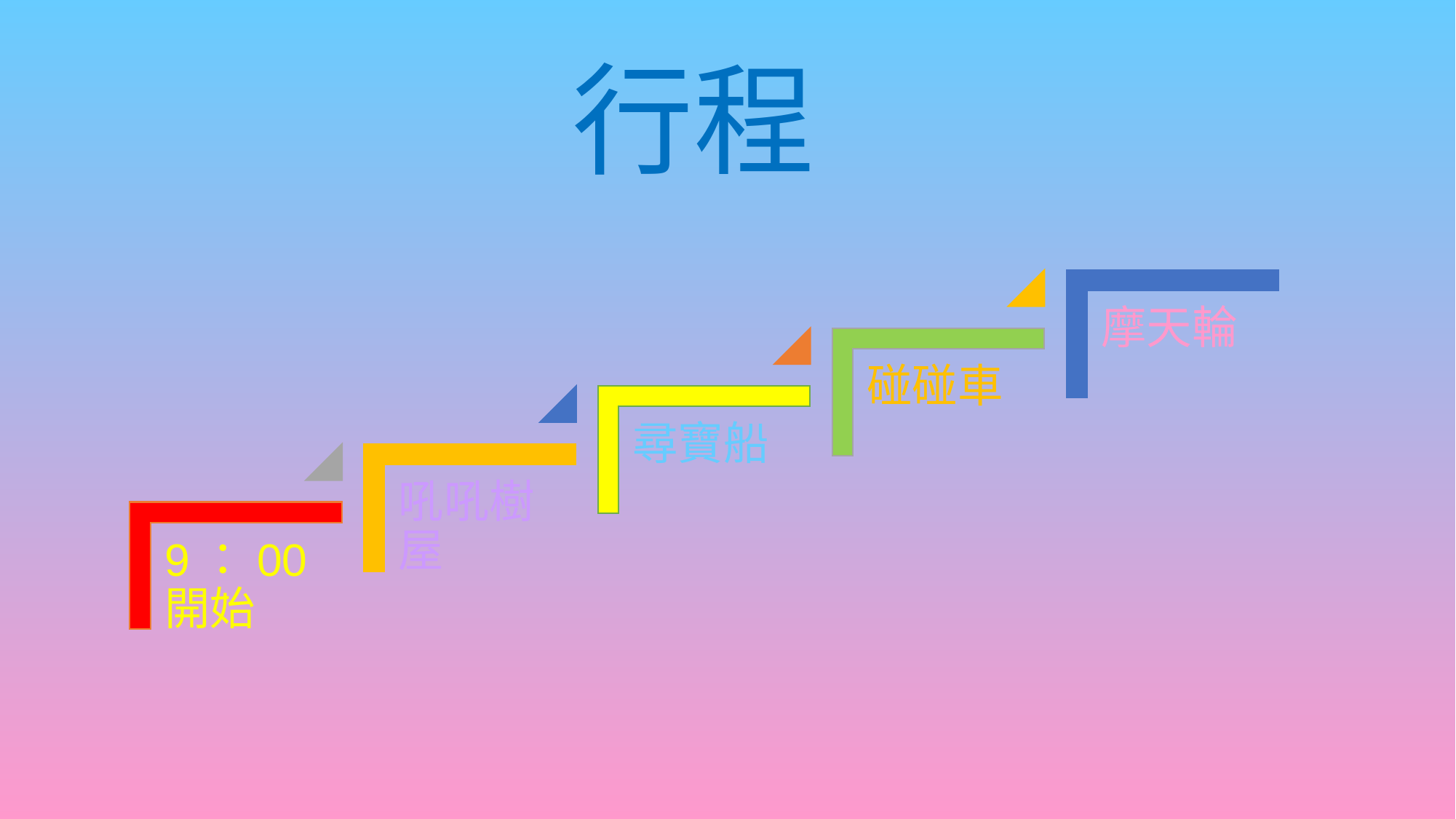

# 行程
9：00開始
吼吼樹屋
尋寶船
碰碰車
摩天輪